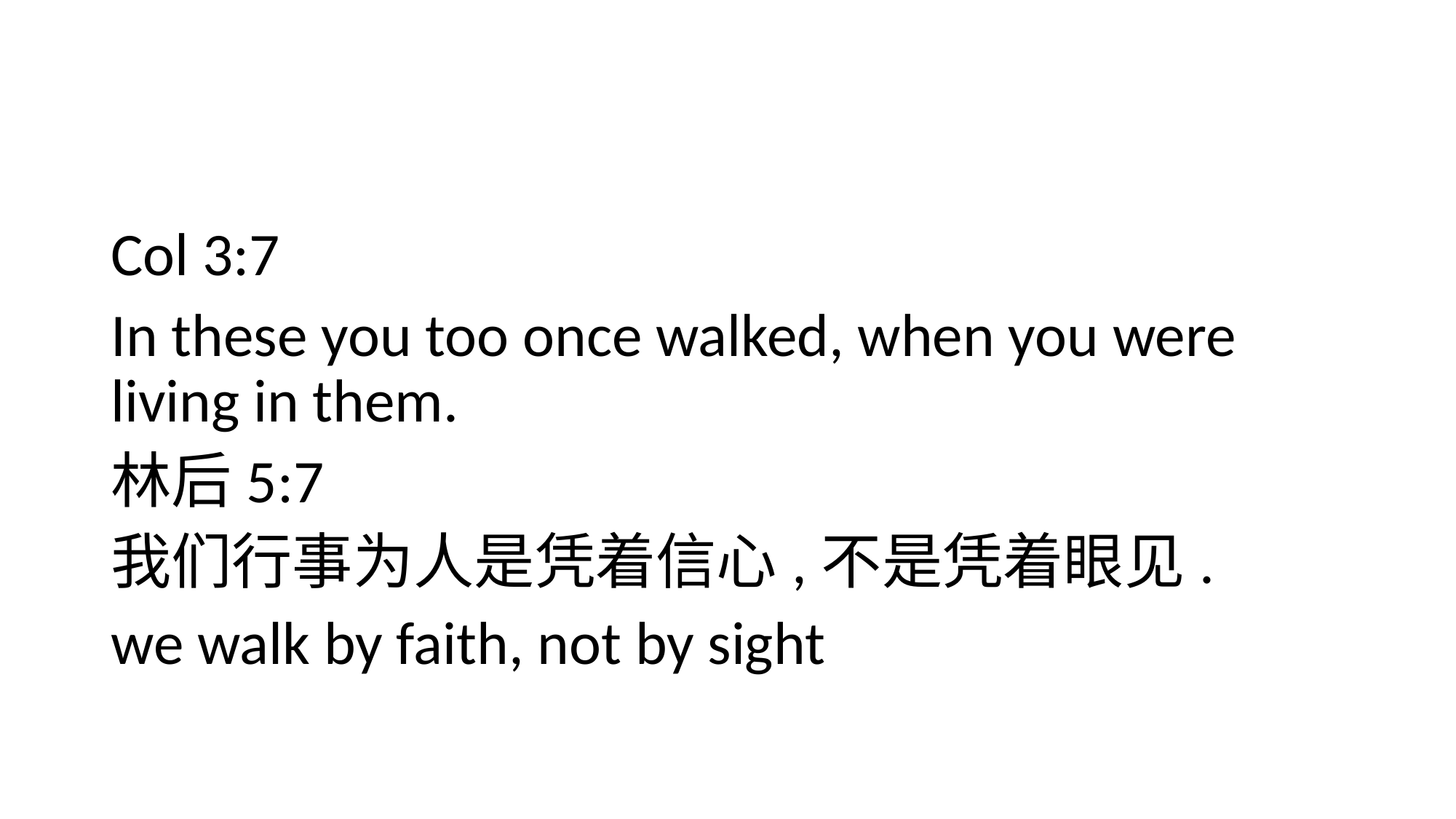

#
Col 3:7
In these you too once walked, when you were living in them.
林后5:7
我们行事为人是凭着信心,不是凭着眼见.
we walk by faith, not by sight